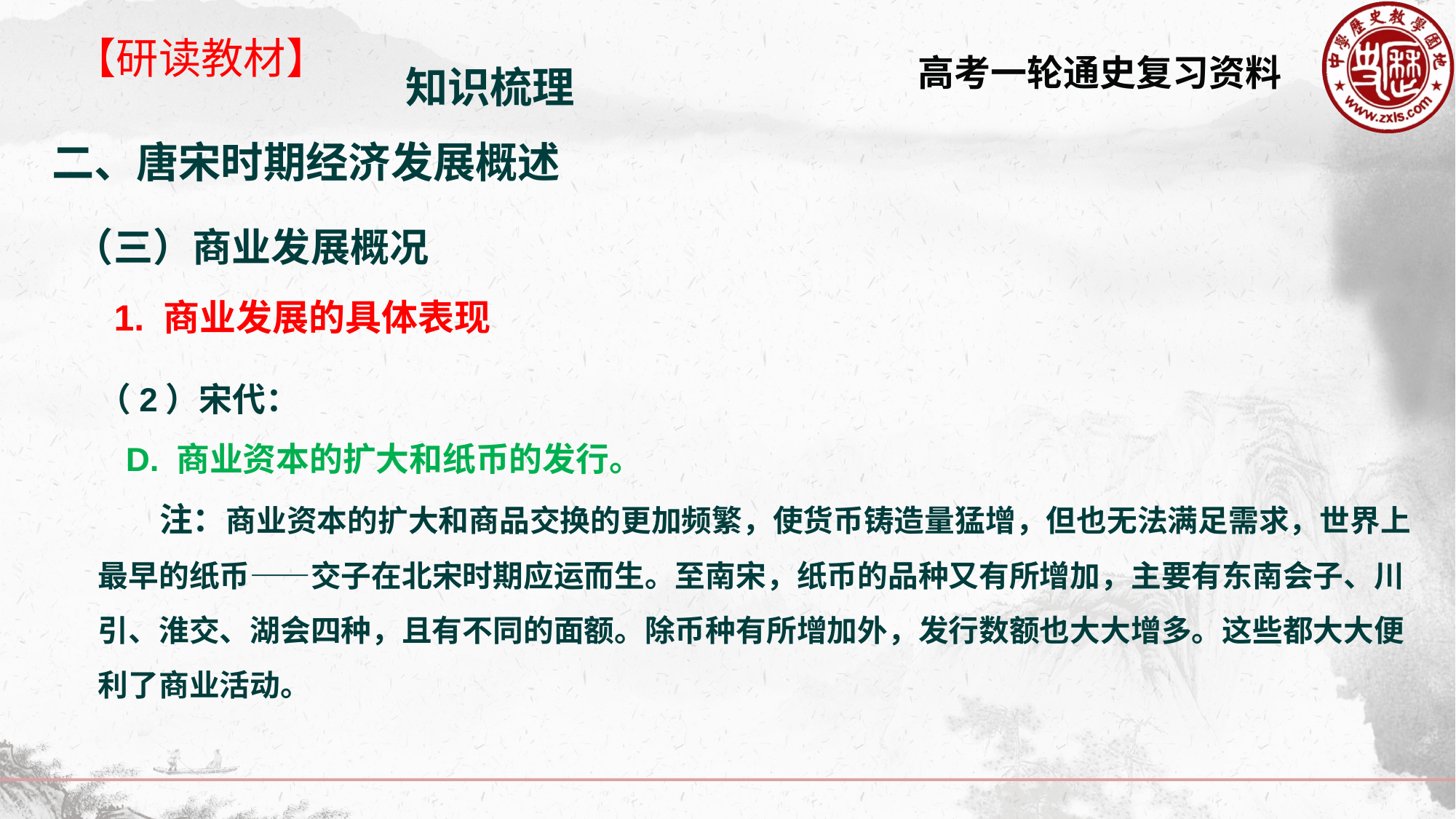

【研读教材】
知识梳理
二、唐宋时期经济发展概述
（三）商业发展概况
1. 商业发展的具体表现
（2）宋代：
   D. 商业资本的扩大和纸币的发行。
       注：商业资本的扩大和商品交换的更加频繁，使货币铸造量猛增，但也无法满足需求，世界上最早的纸币——交子在北宋时期应运而生。至南宋，纸币的品种又有所增加，主要有东南会子、川引、淮交、湖会四种，且有不同的面额。除币种有所增加外，发行数额也大大增多。这些都大大便利了商业活动。